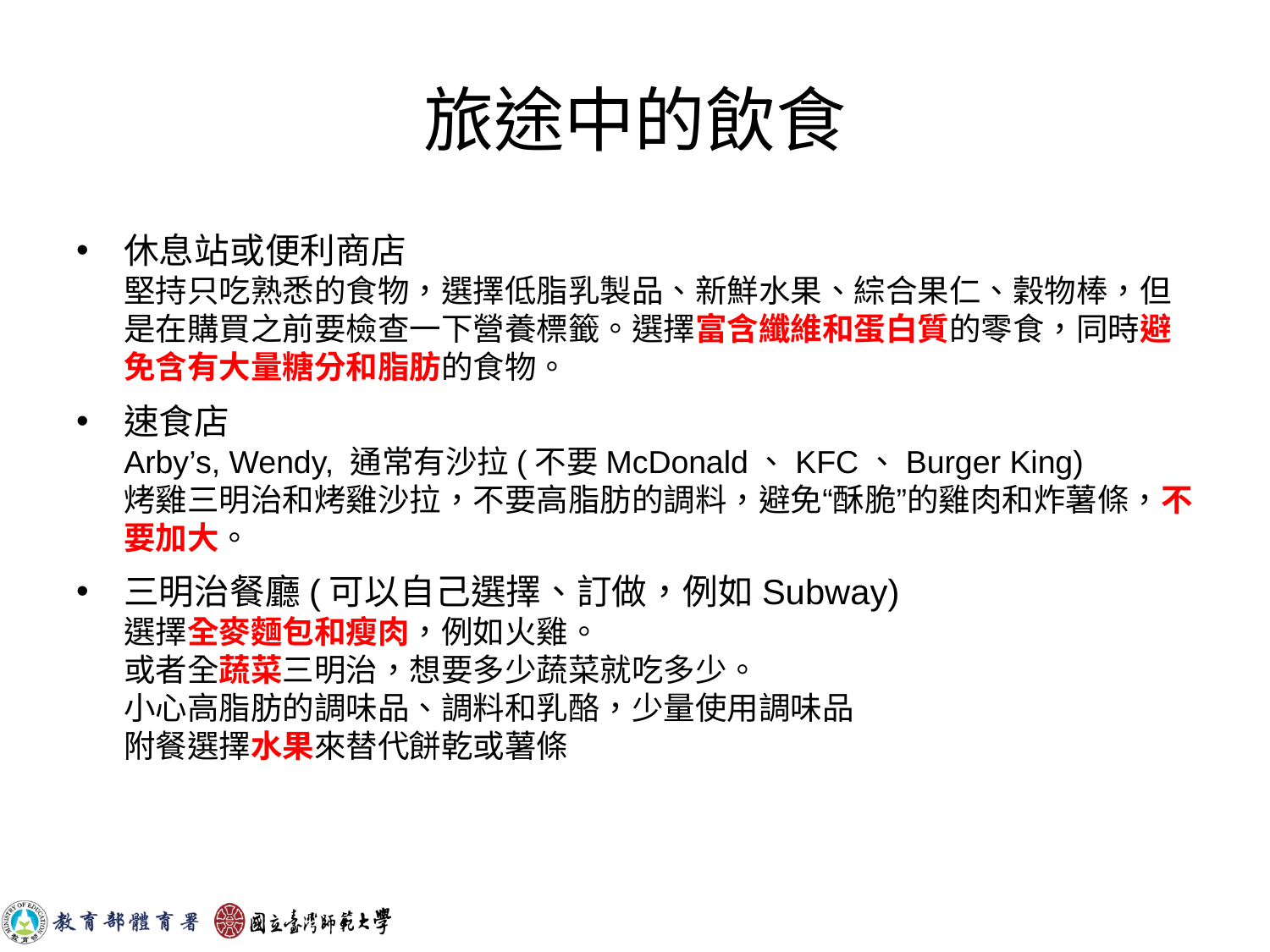

# 旅途中的飲食
休息站或便利商店
堅持只吃熟悉的食物，選擇低脂乳製品、新鮮水果、綜合果仁、穀物棒，但是在購買之前要檢查一下營養標籤。選擇富含纖維和蛋白質的零食，同時避免含有大量糖分和脂肪的食物。
速食店
Arby’s, Wendy, 通常有沙拉(不要McDonald、KFC、Burger King)
烤雞三明治和烤雞沙拉，不要高脂肪的調料，避免“酥脆”的雞肉和炸薯條，不要加大。
三明治餐廳(可以自己選擇、訂做，例如Subway)
選擇全麥麵包和瘦肉，例如火雞。
或者全蔬菜三明治，想要多少蔬菜就吃多少。
小心高脂肪的調味品、調料和乳酪，少量使用調味品
附餐選擇水果來替代餅乾或薯條